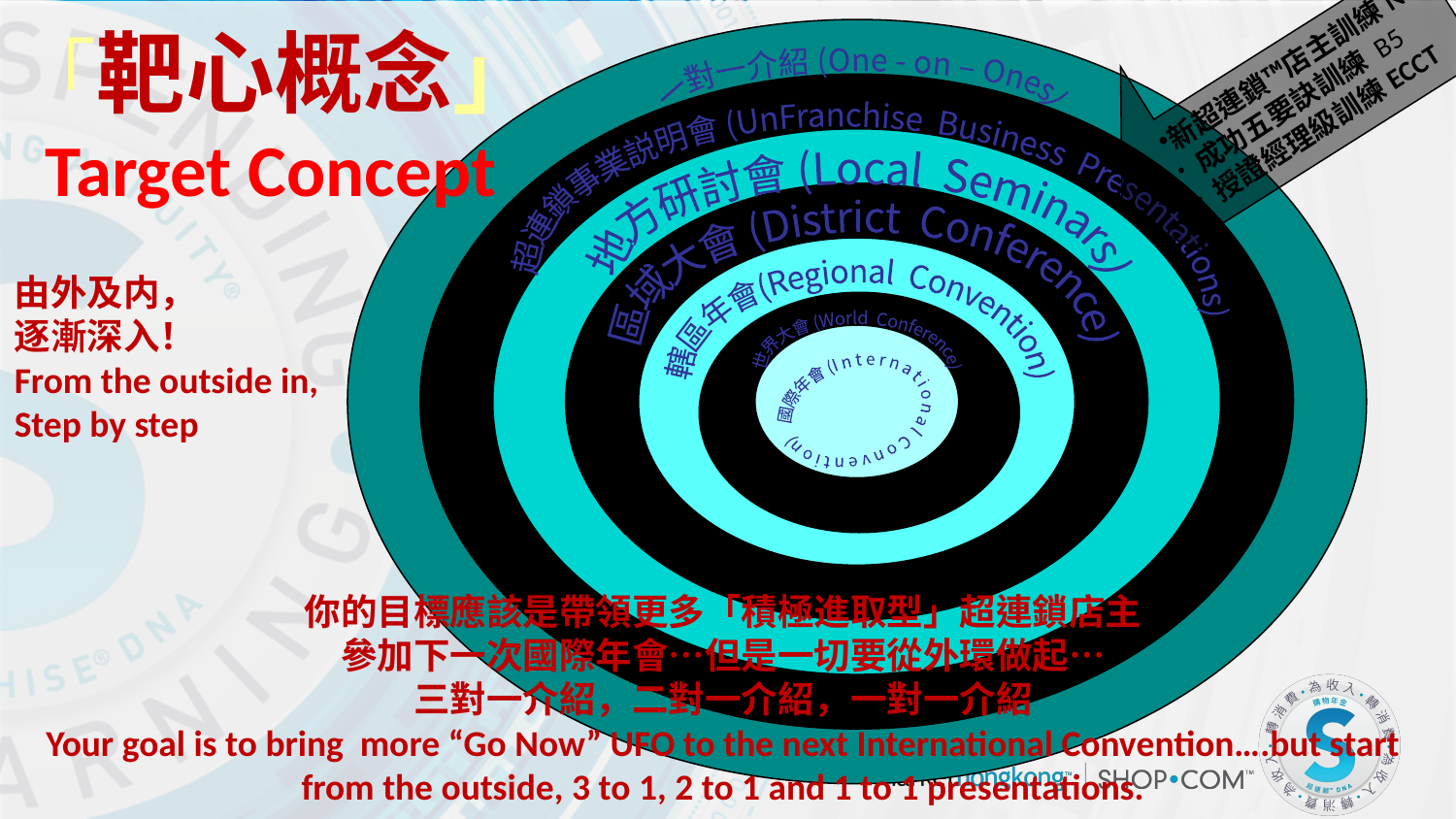

新超連鎖™店主訓練NUOT
 成功五要訣訓練 B5
 授證經理級訓練ECCT
「靶心概念」
Target Concept

由外及内，
逐漸深入！
From the outside in,
Step by step

一對一介紹 (One - on – Ones)
超連鎖事業説明會 (UnFranchise  Business  Presentations)
地方研討會 (Local  Seminars)
區域大會 (District  Conference)
轄區年會(Regional  Convention)
世界大會 (World  Conference)
國際年會 (I n t e r n a t i o n a l  C o n v e n t i o n)
複
你的目標應該是帶領更多「積極進取型」超連鎖店主
參加下一次國際年會…但是一切要從外環做起…
三對一介紹，二對一介紹，一對一介紹
Your goal is to bring  more “Go Now” UFO to the next International Convention….but start from the outside, 3 to 1, 2 to 1 and 1 to 1 presentations.